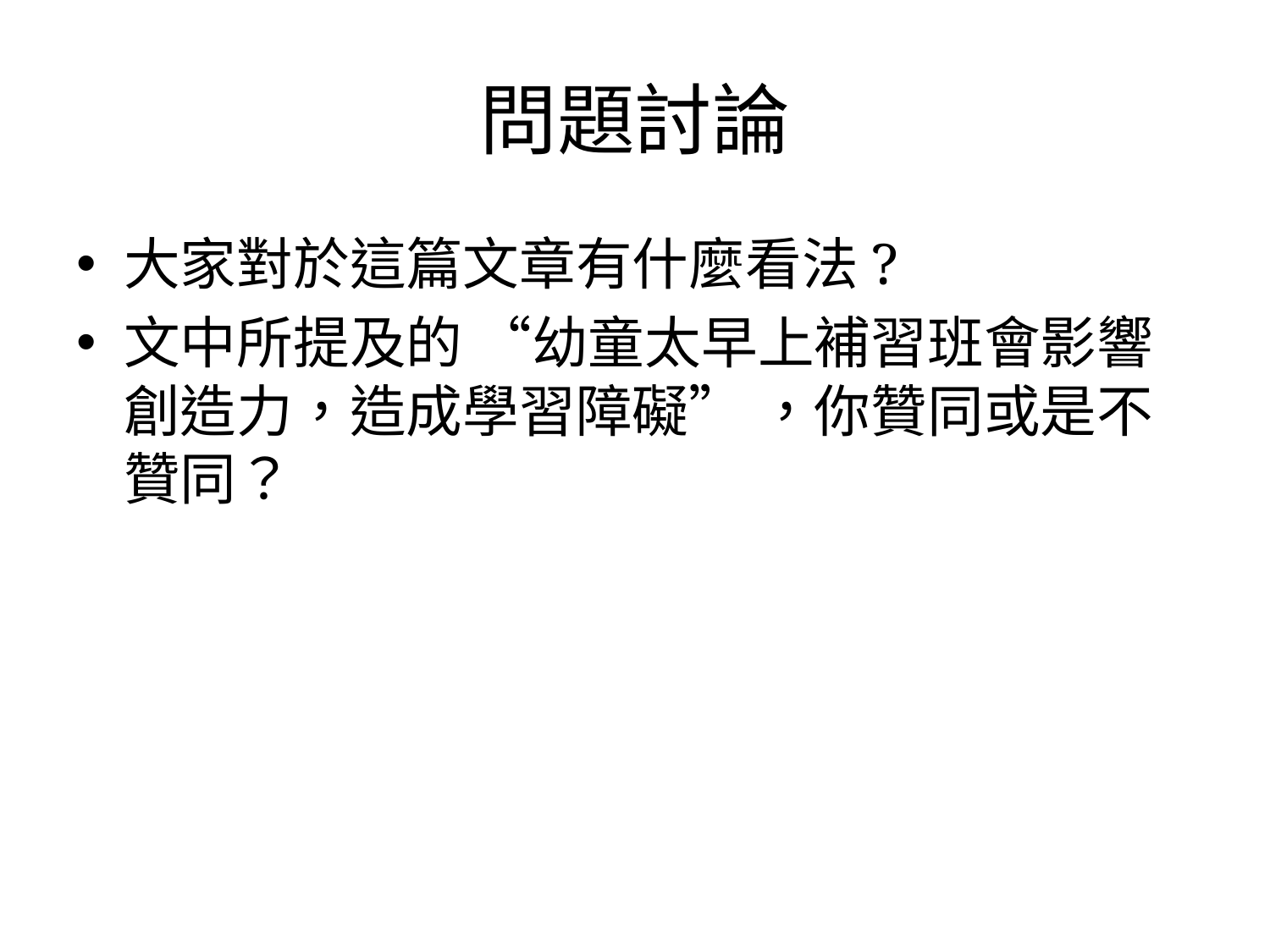

# 問題討論
大家對於這篇文章有什麼看法?
文中所提及的 “幼童太早上補習班會影響創造力，造成學習障礙” ，你贊同或是不贊同？